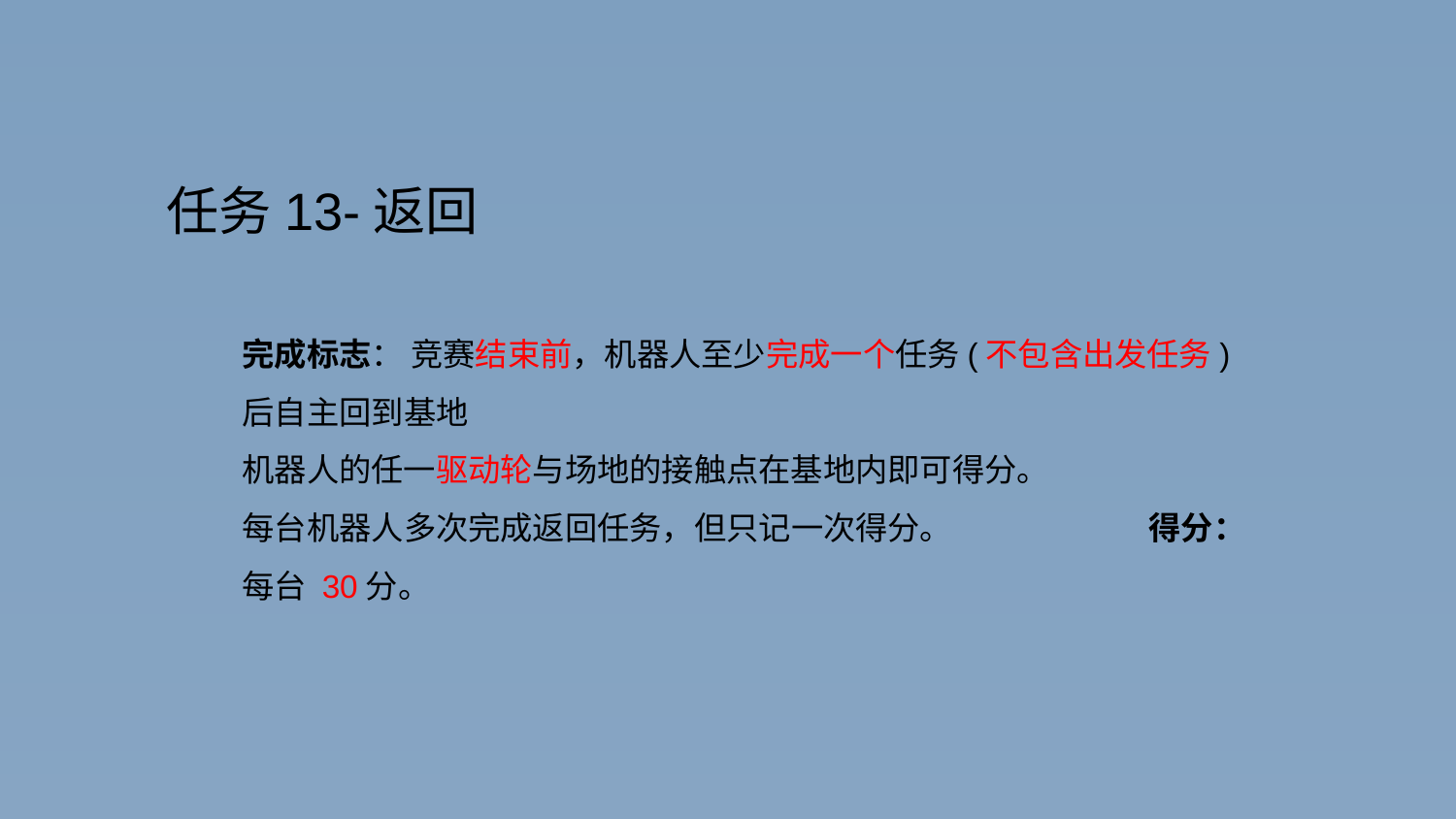

任务13-返回
完成标志： 竞赛结束前，机器人至少完成一个任务(不包含出发任务)后自主回到基地
机器人的任一驱动轮与场地的接触点在基地内即可得分。
每台机器人多次完成返回任务，但只记一次得分。                           得分：每台 30分。